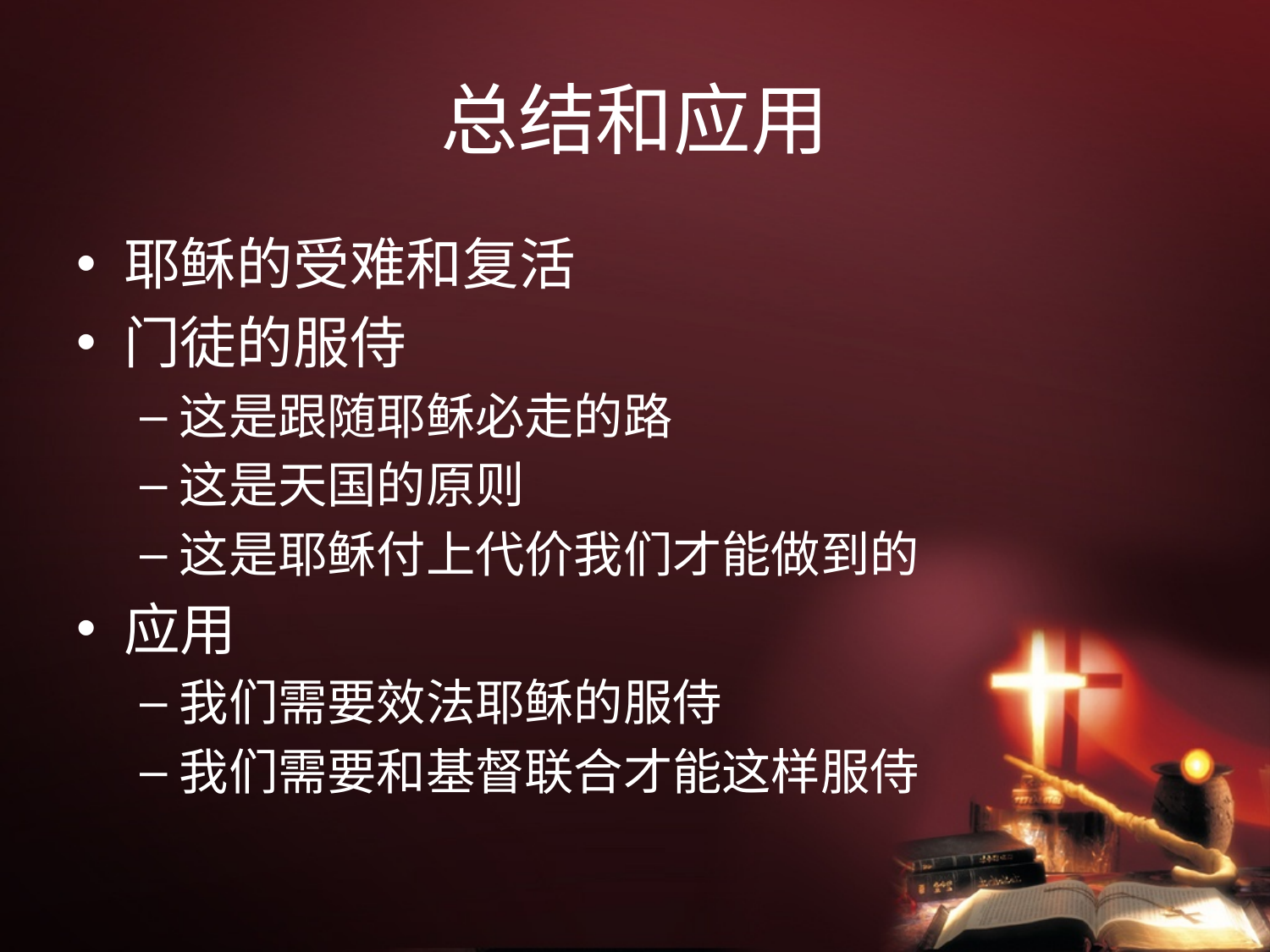

# 总结和应用
耶稣的受难和复活
门徒的服侍
这是跟随耶稣必走的路
这是天国的原则
这是耶稣付上代价我们才能做到的
应用
我们需要效法耶稣的服侍
我们需要和基督联合才能这样服侍